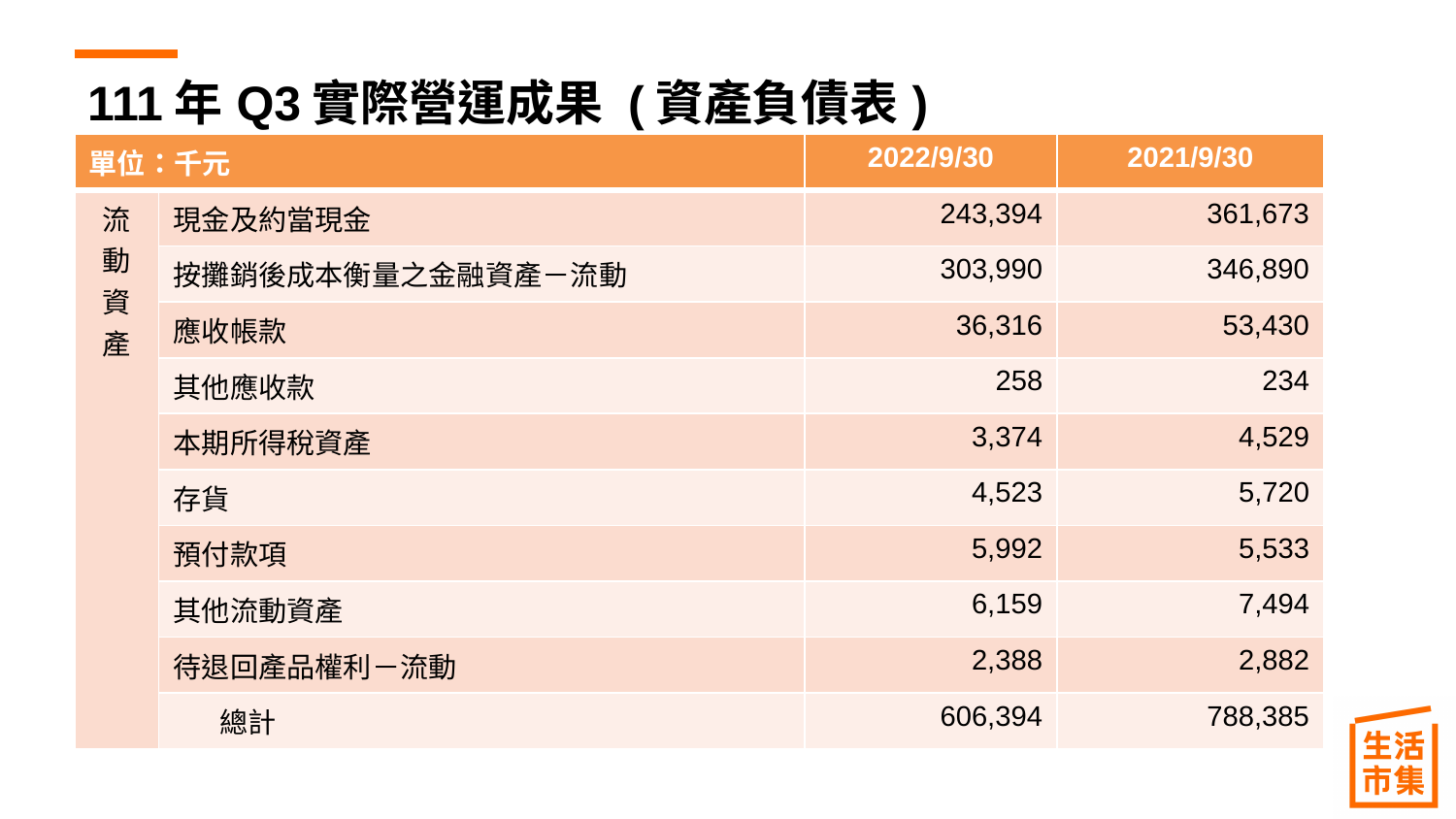

# 111年Q3實際營運成果 (資產負債表)
| 單位：千元 |  | 2022/9/30 | 2021/9/30 |
| --- | --- | --- | --- |
| 流 動 資 產 | 現金及約當現金 | 243,394 | 361,673 |
|  | 按攤銷後成本衡量之金融資產－流動 | 303,990 | 346,890 |
|  | 應收帳款 | 36,316 | 53,430 |
|  | 其他應收款 | 258 | 234 |
|  | 本期所得稅資產 | 3,374 | 4,529 |
|  | 存貨 | 4,523 | 5,720 |
|  | 預付款項 | 5,992 | 5,533 |
|  | 其他流動資產 | 6,159 | 7,494 |
|  | 待退回產品權利－流動 | 2,388 | 2,882 |
|  | 總計 | 606,394 | 788,385 |